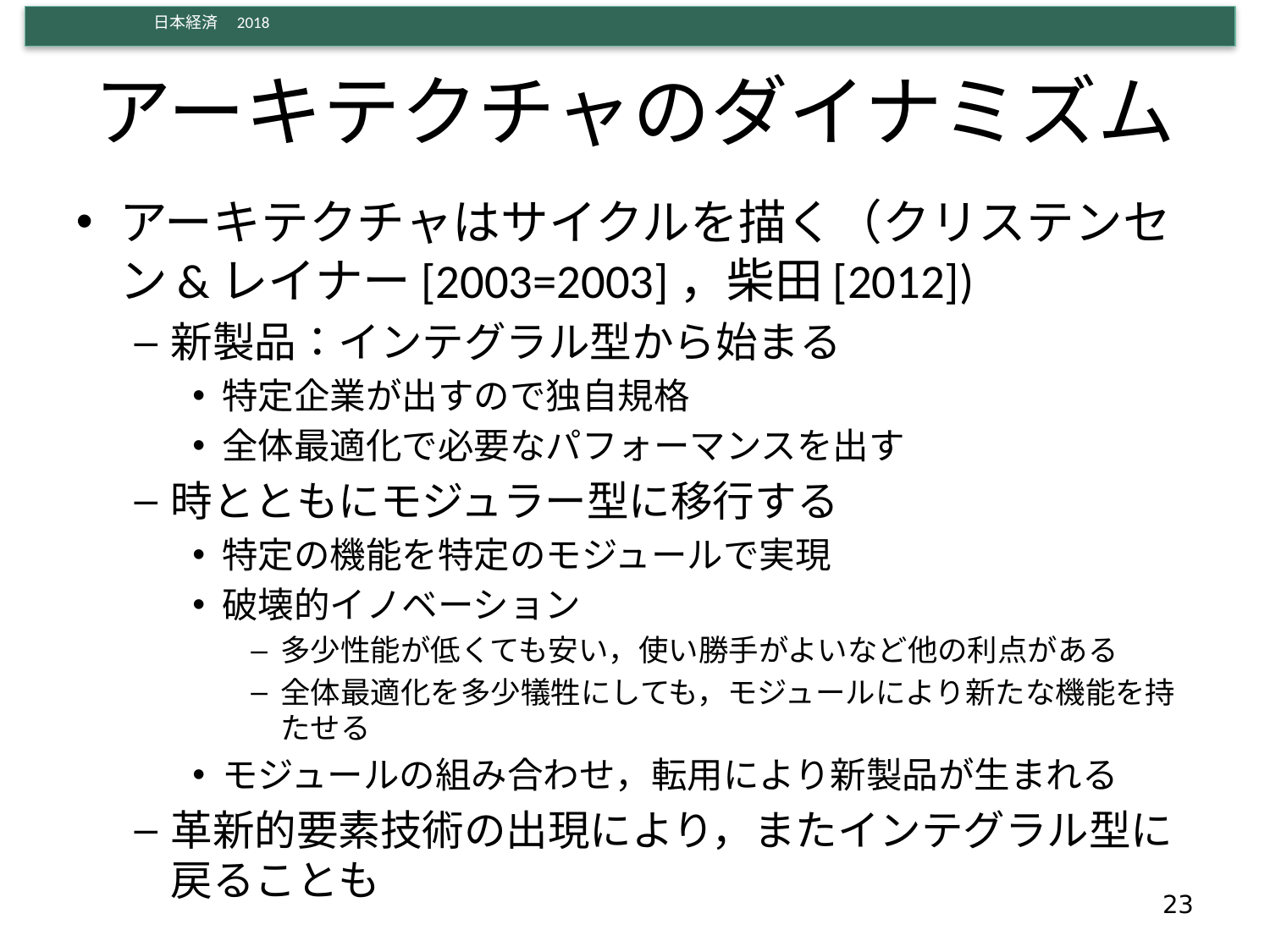

# アーキテクチャのダイナミズム
アーキテクチャはサイクルを描く（クリステンセン&レイナー[2003=2003]，柴田[2012])
新製品：インテグラル型から始まる
特定企業が出すので独自規格
全体最適化で必要なパフォーマンスを出す
時とともにモジュラー型に移行する
特定の機能を特定のモジュールで実現
破壊的イノベーション
多少性能が低くても安い，使い勝手がよいなど他の利点がある
全体最適化を多少犠牲にしても，モジュールにより新たな機能を持たせる
モジュールの組み合わせ，転用により新製品が生まれる
革新的要素技術の出現により，またインテグラル型に戻ることも
23